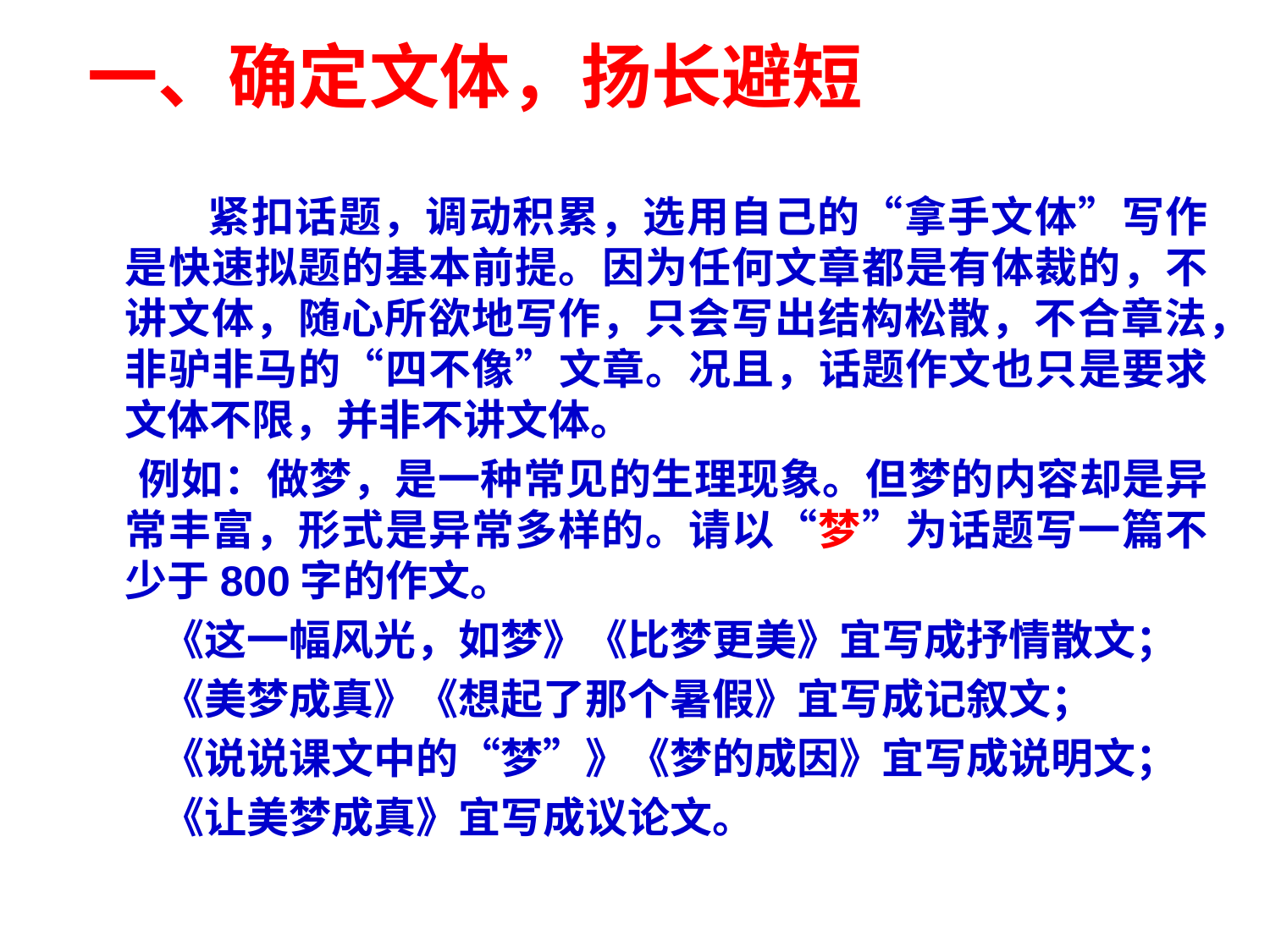

一、确定文体，扬长避短
　　　紧扣话题，调动积累，选用自己的“拿手文体”写作是快速拟题的基本前提。因为任何文章都是有体裁的，不讲文体，随心所欲地写作，只会写出结构松散，不合章法，非驴非马的“四不像”文章。况且，话题作文也只是要求文体不限，并非不讲文体。
     例如：做梦，是一种常见的生理现象。但梦的内容却是异常丰富，形式是异常多样的。请以“梦”为话题写一篇不少于800字的作文。
　　《这一幅风光，如梦》《比梦更美》宜写成抒情散文；
　　《美梦成真》《想起了那个暑假》宜写成记叙文；
　　《说说课文中的“梦”》《梦的成因》宜写成说明文；
　　《让美梦成真》宜写成议论文。